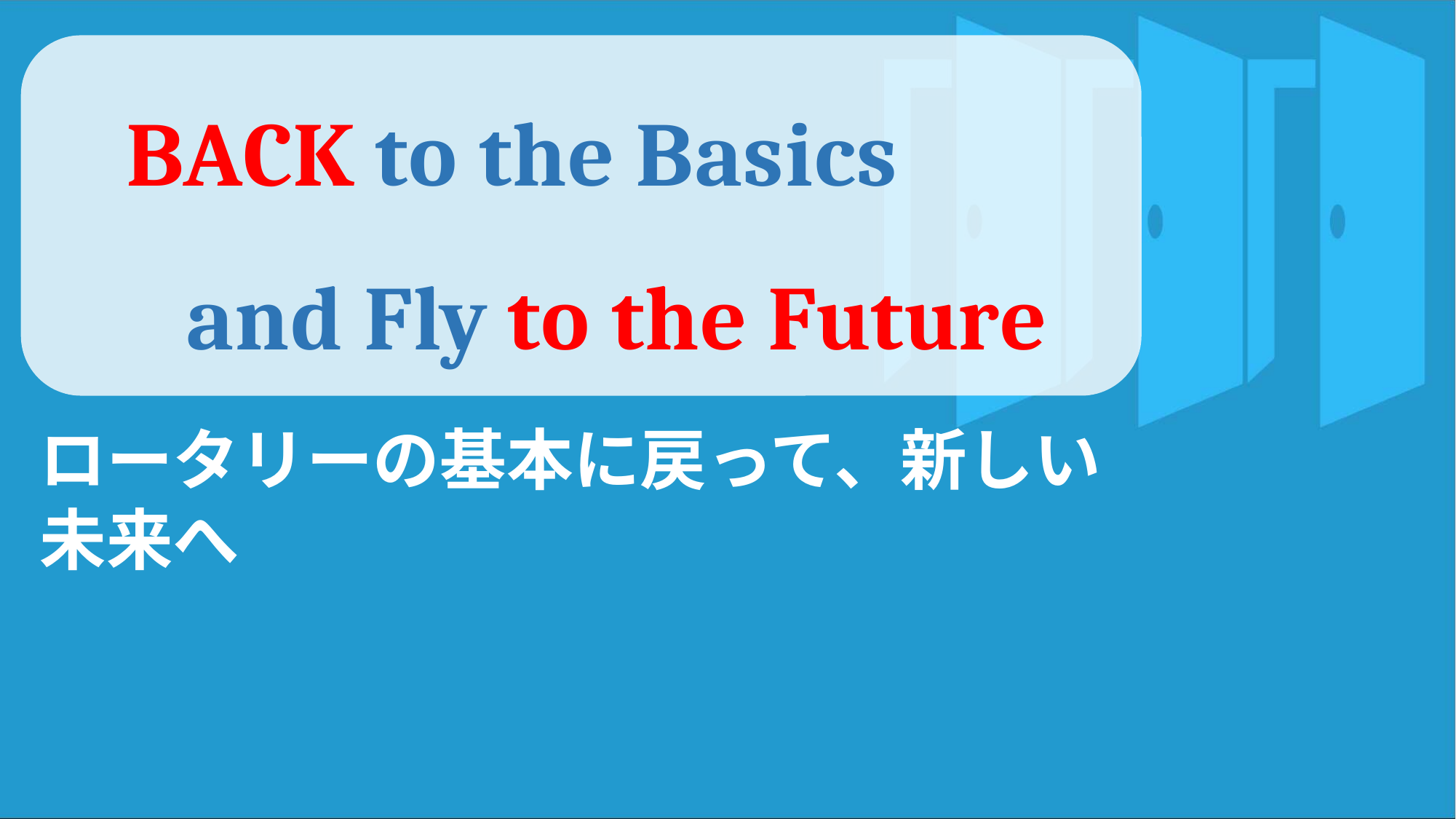

BACK to the Basics
   and Fly to the Future
相手に寄り添う
奉仕の喜びを分かち合う
新たな友人ができた
喜びを分かち合う
ロータリーの基本に戻って、新しい未来へ